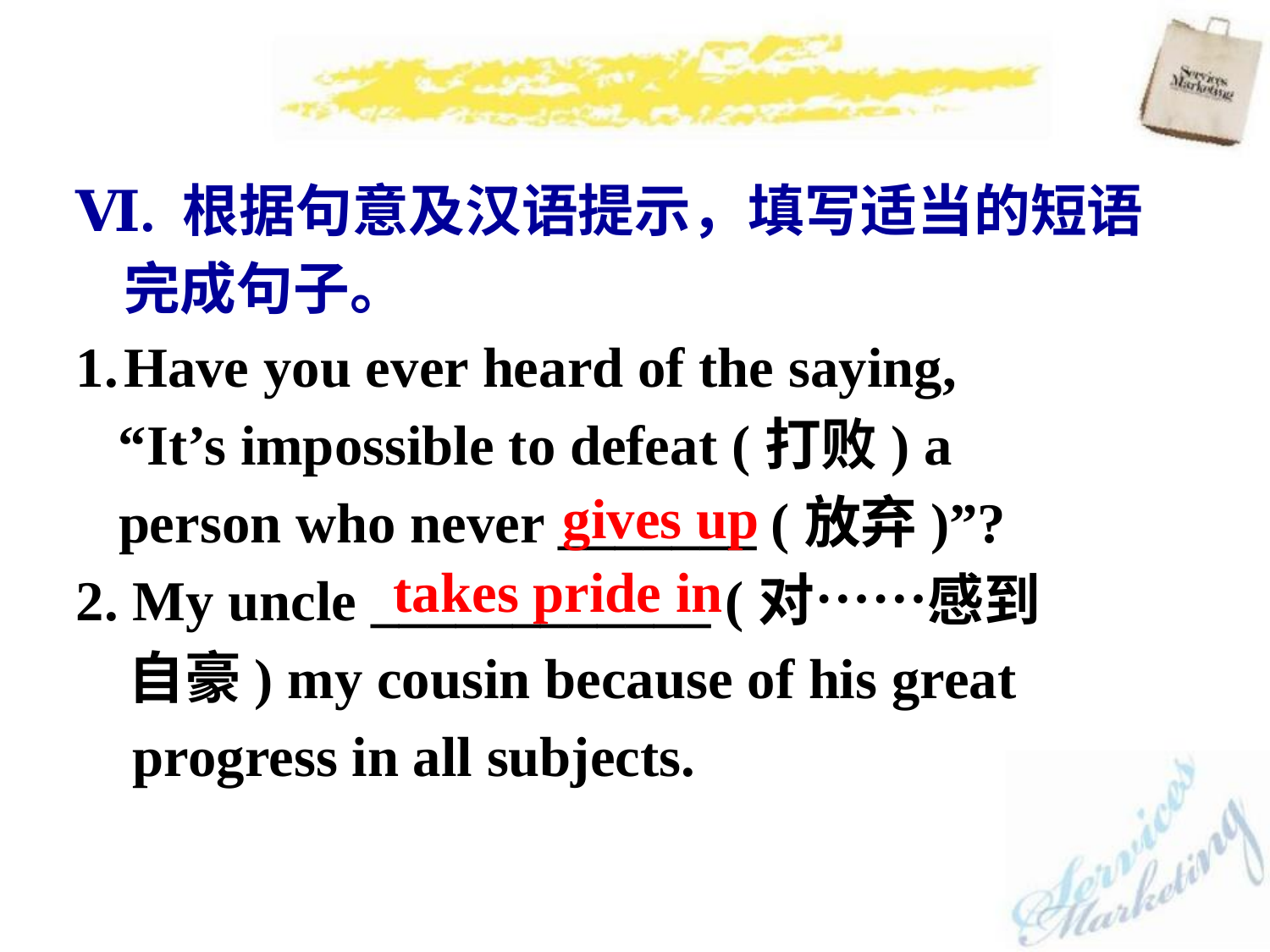

Ⅵ. 根据句意及汉语提示，填写适当的短语完成句子。
Have you ever heard of the saying,
   “It’s impossible to defeat (打败) a
   person who never _______ (放弃)”?
2. My uncle ____________ (对……感到
   自豪) my cousin because of his great
    progress in all subjects.
gives up
takes pride in